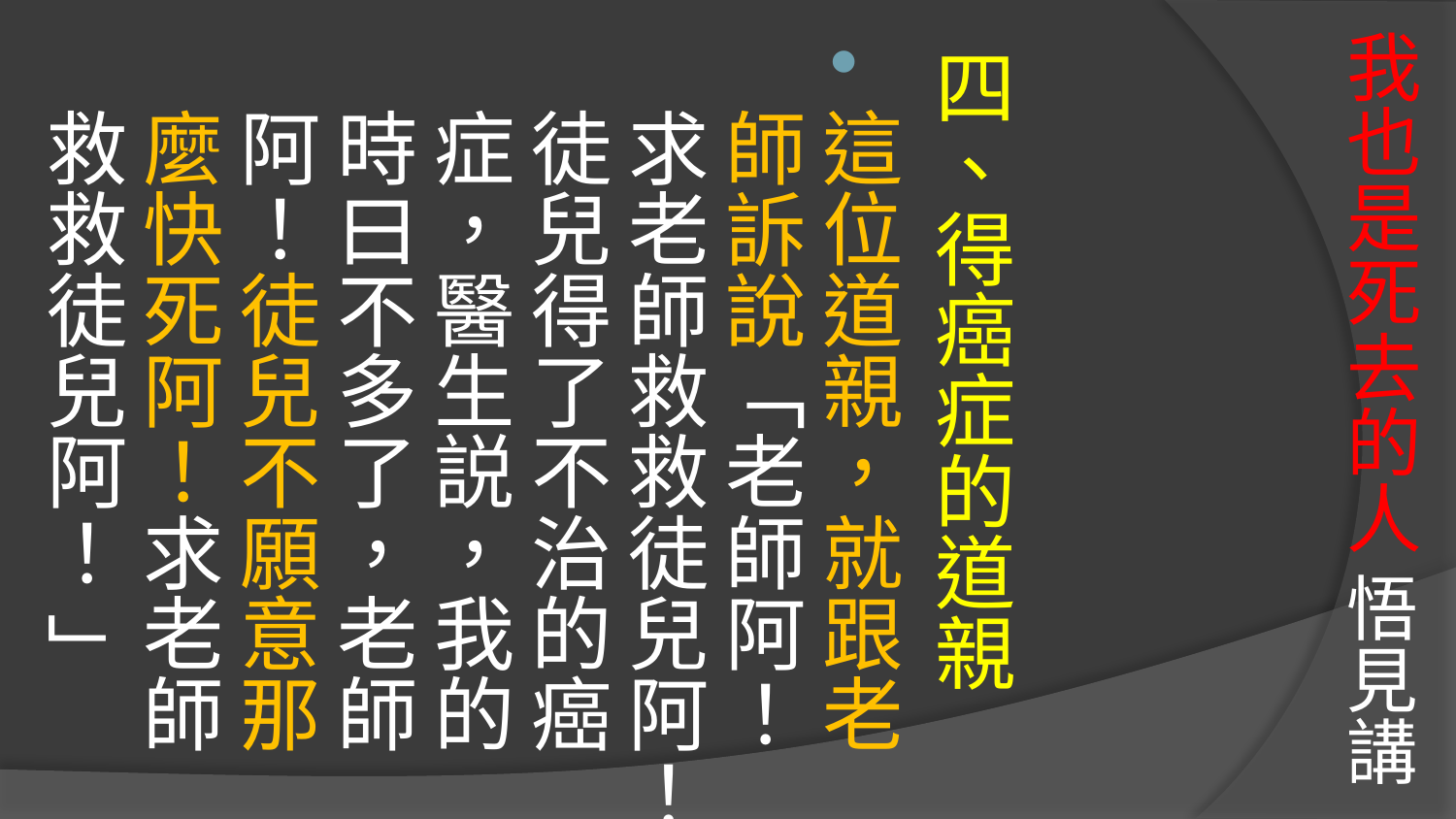

# 我也是死去的人 悟見講
四、得癌症的道親
這位道親，就跟老師訴說「老師阿！求老師救救徒兒阿！徒兒得了不治的癌症，醫生説，我的時曰不多了，老師阿！徒兒不願意那麼快死阿！求老師救救徒兒阿！ 」